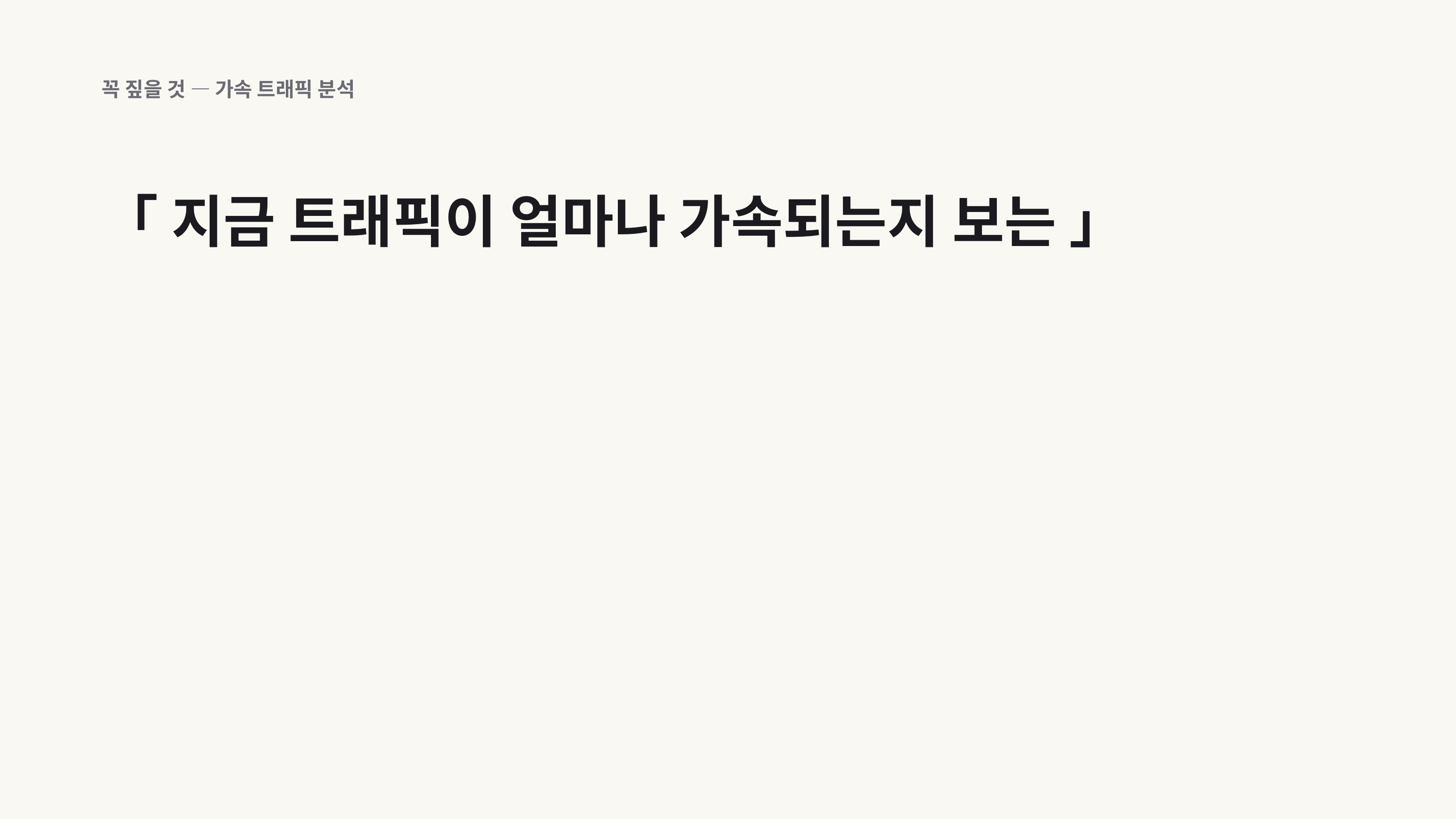

꼭 짚을 것 — 가속 트래픽 분석
「 지금 트래픽이 얼마나 가속되는지 보는 」